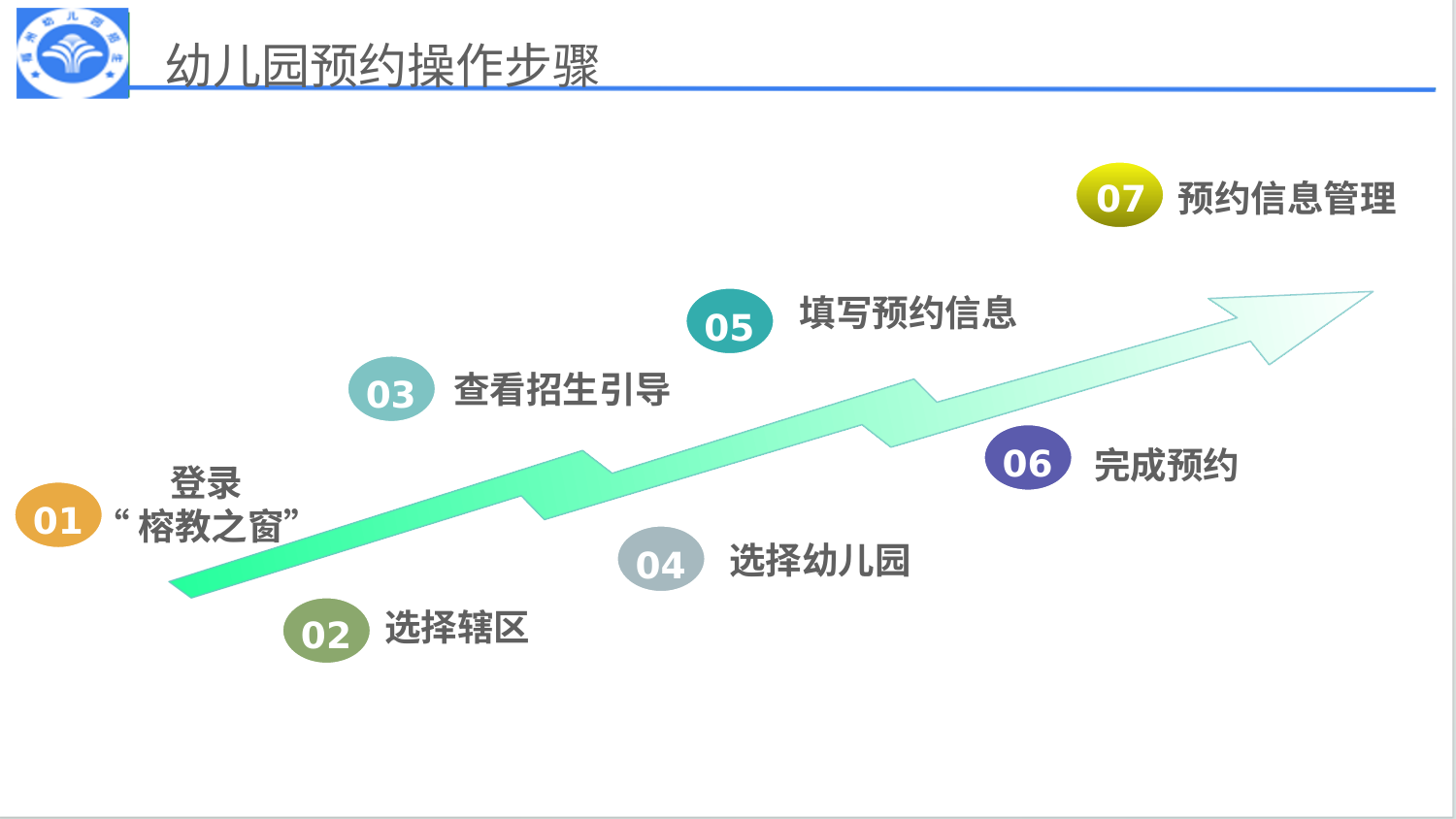

幼儿园预约操作步骤

07
预约信息管理
填写预约信息

05

03
查看招生引导

登录
“榕教之窗”

01

06
完成预约

选择幼儿园
04

选择辖区
02